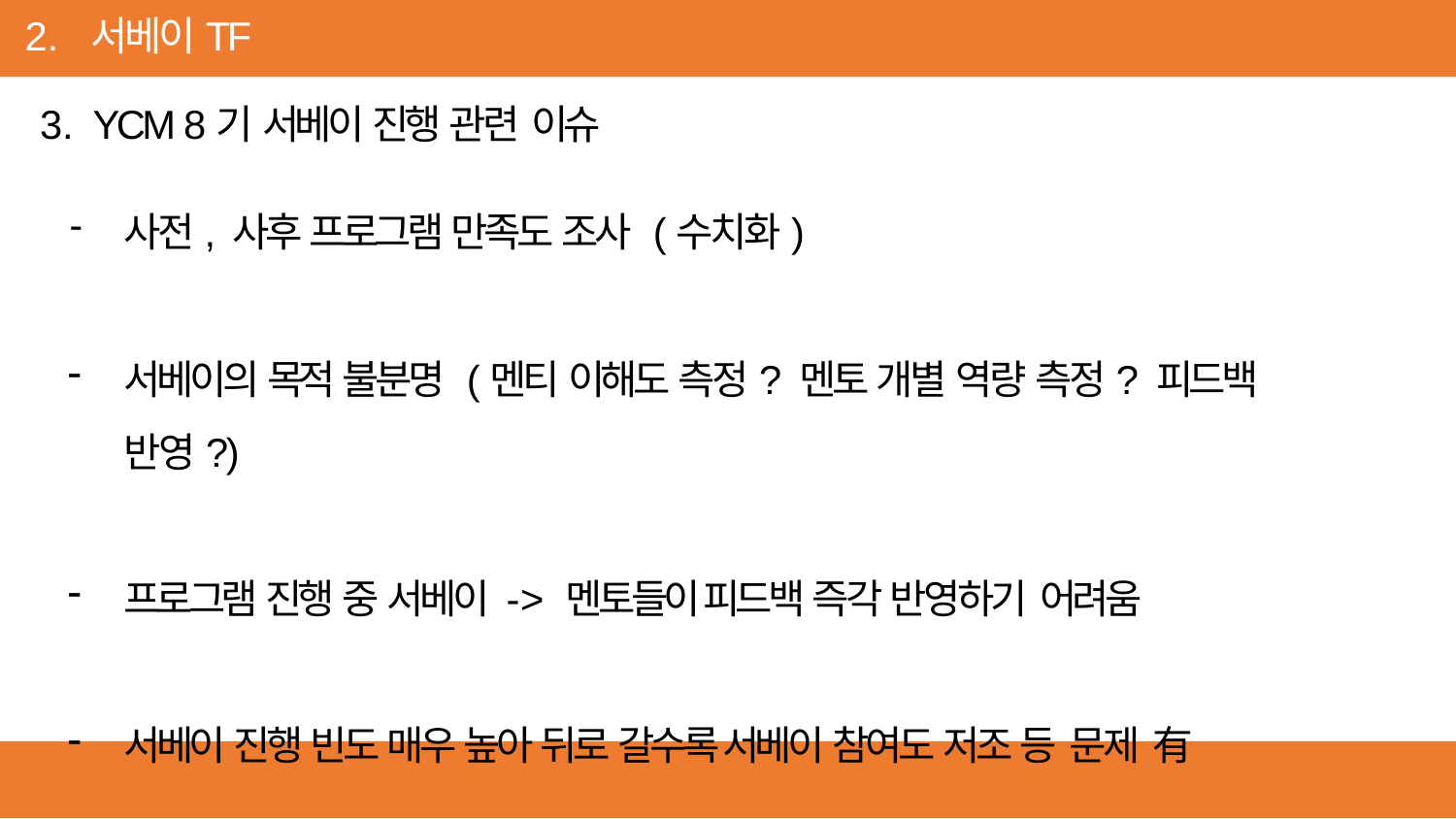

서베이TF

YCM 8기 서베이 진행 관련 이슈
사전, 사후 프로그램 만족도 조사 (수치화)

서베이의 목적 불분명 (멘티 이해도 측정? 멘토 개별 역량 측정? 피드백 반영?)

프로그램 진행 중 서베이 -> 멘토들이 피드백 즉각 반영하기 어려움

서베이 진행 빈도 매우 높아 뒤로 갈수록 서베이 참여도 저조 등  문제 有